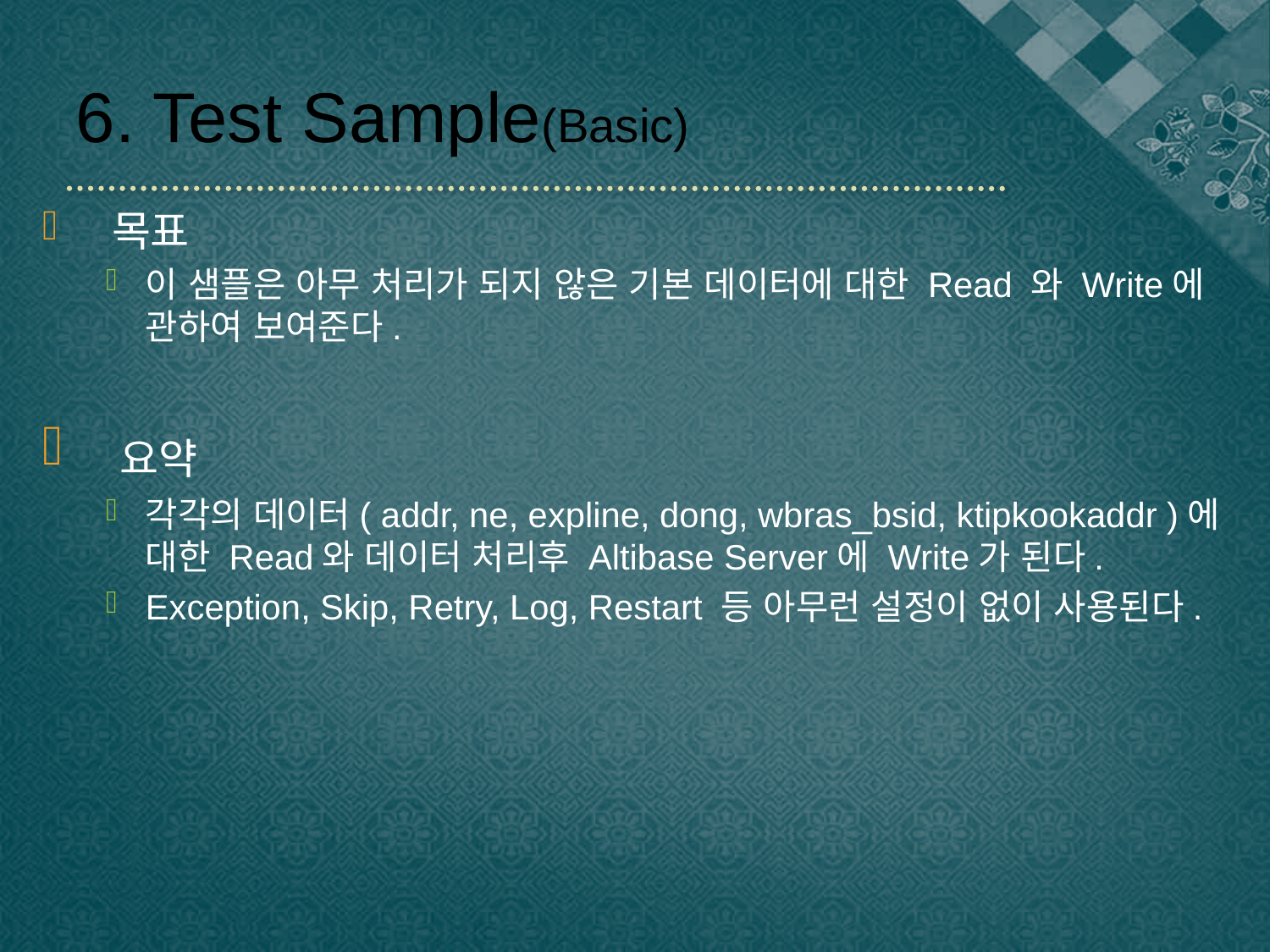

# 6. Test Sample(Basic)
 목표
이 샘플은 아무 처리가 되지 않은 기본 데이터에 대한 Read 와 Write에 관하여 보여준다.

 요약
각각의 데이터( addr, ne, expline, dong, wbras_bsid, ktipkookaddr )에 대한 Read와 데이터 처리후 Altibase Server에 Write가 된다.
Exception, Skip, Retry, Log, Restart 등 아무런 설정이 없이 사용된다.